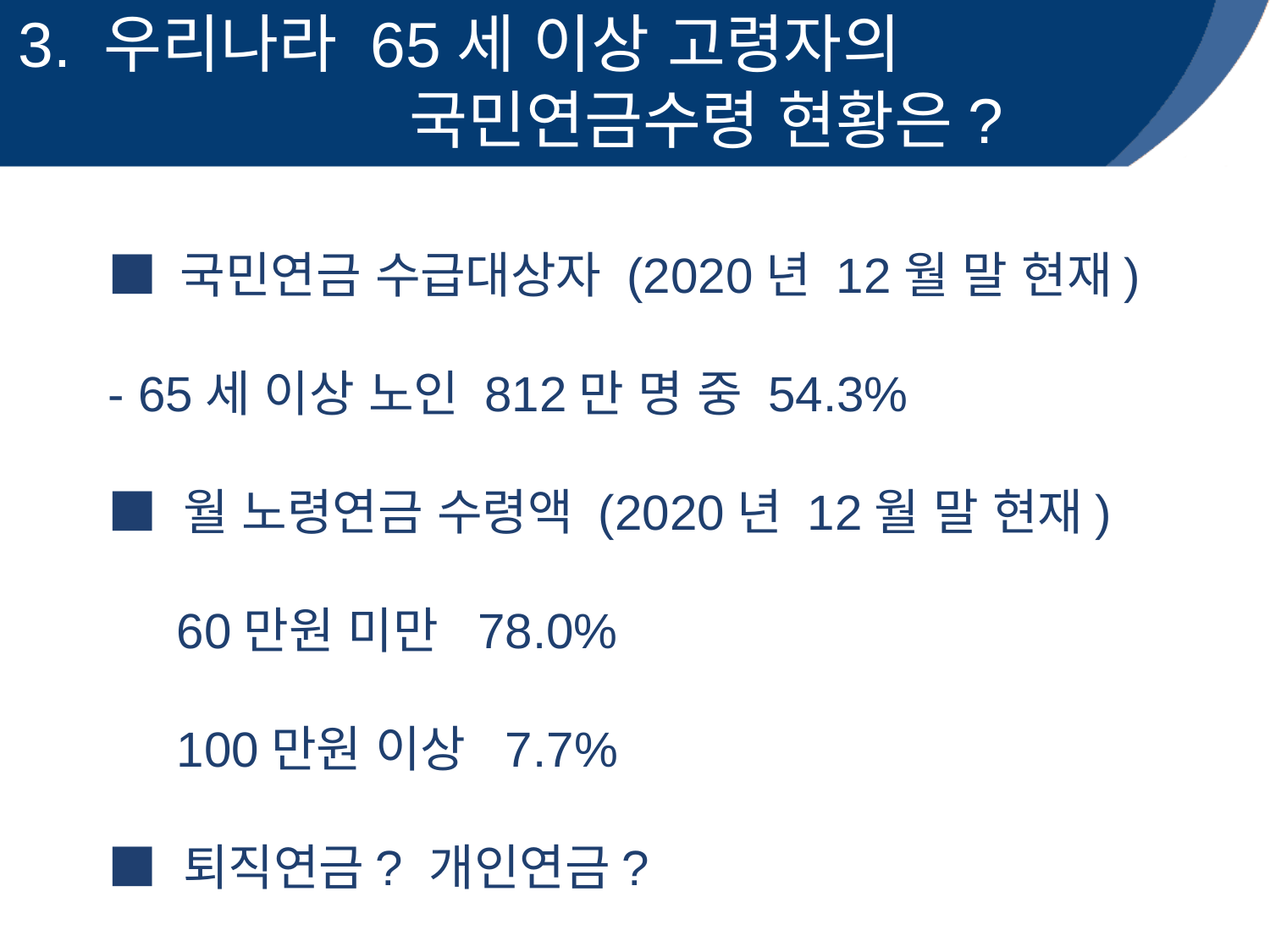

# 3. 우리나라 65세 이상 고령자의 국민연금수령 현황은?
■ 국민연금 수급대상자 (2020년 12월 말 현재)
- 65세 이상 노인 812만 명 중 54.3%
■ 월 노령연금 수령액 (2020년 12월 말 현재)
     60만원 미만  78.0%
     100만원 이상  7.7%
■ 퇴직연금? 개인연금?